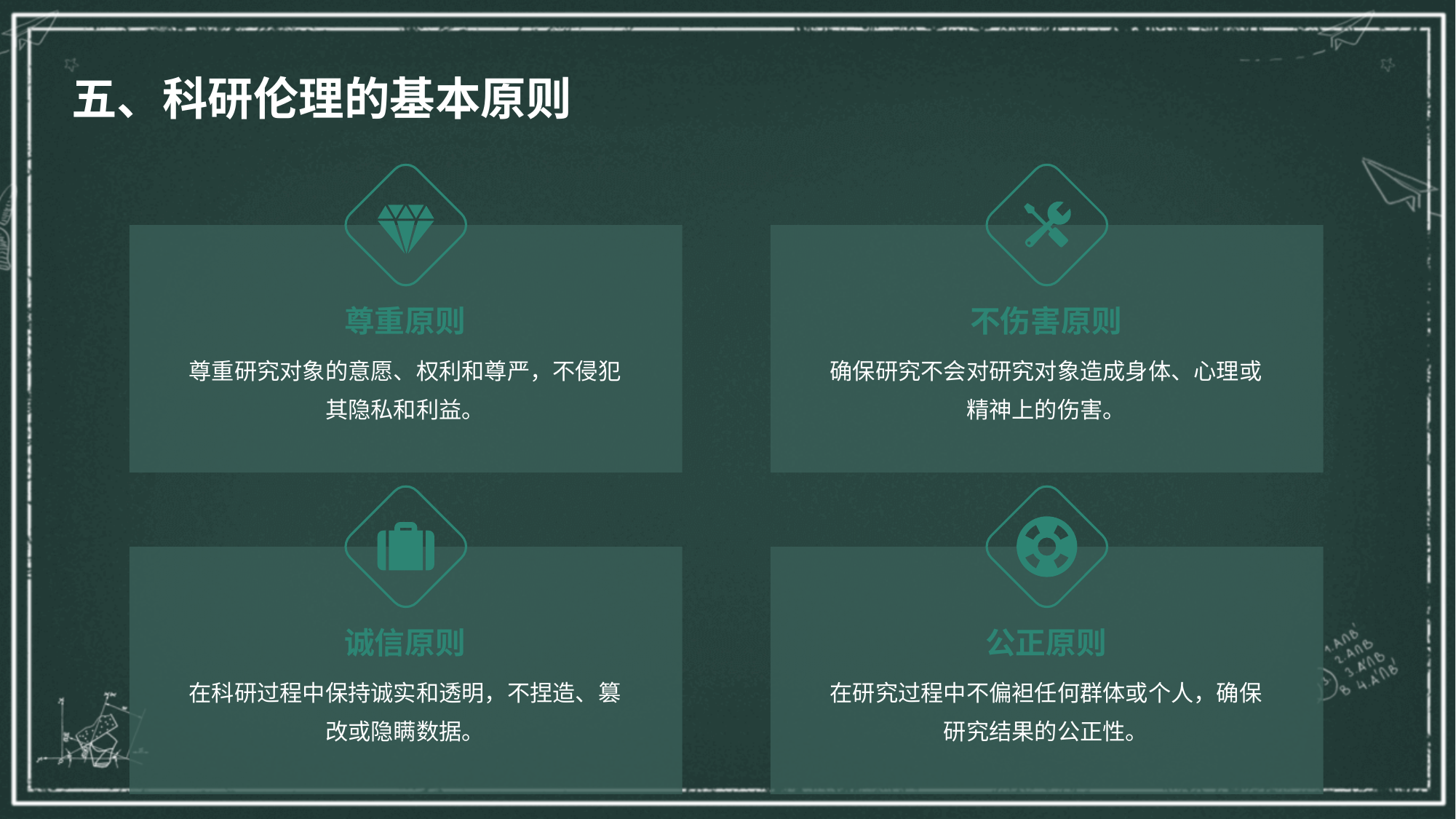

五、科研伦理的基本原则

尊重原则
不伤害原则
尊重研究对象的意愿、权利和尊严，不侵犯其隐私和利益。
确保研究不会对研究对象造成身体、心理或精神上的伤害。

诚信原则
公正原则
在科研过程中保持诚实和透明，不捏造、篡改或隐瞒数据。
在研究过程中不偏袒任何群体或个人，确保研究结果的公正性。